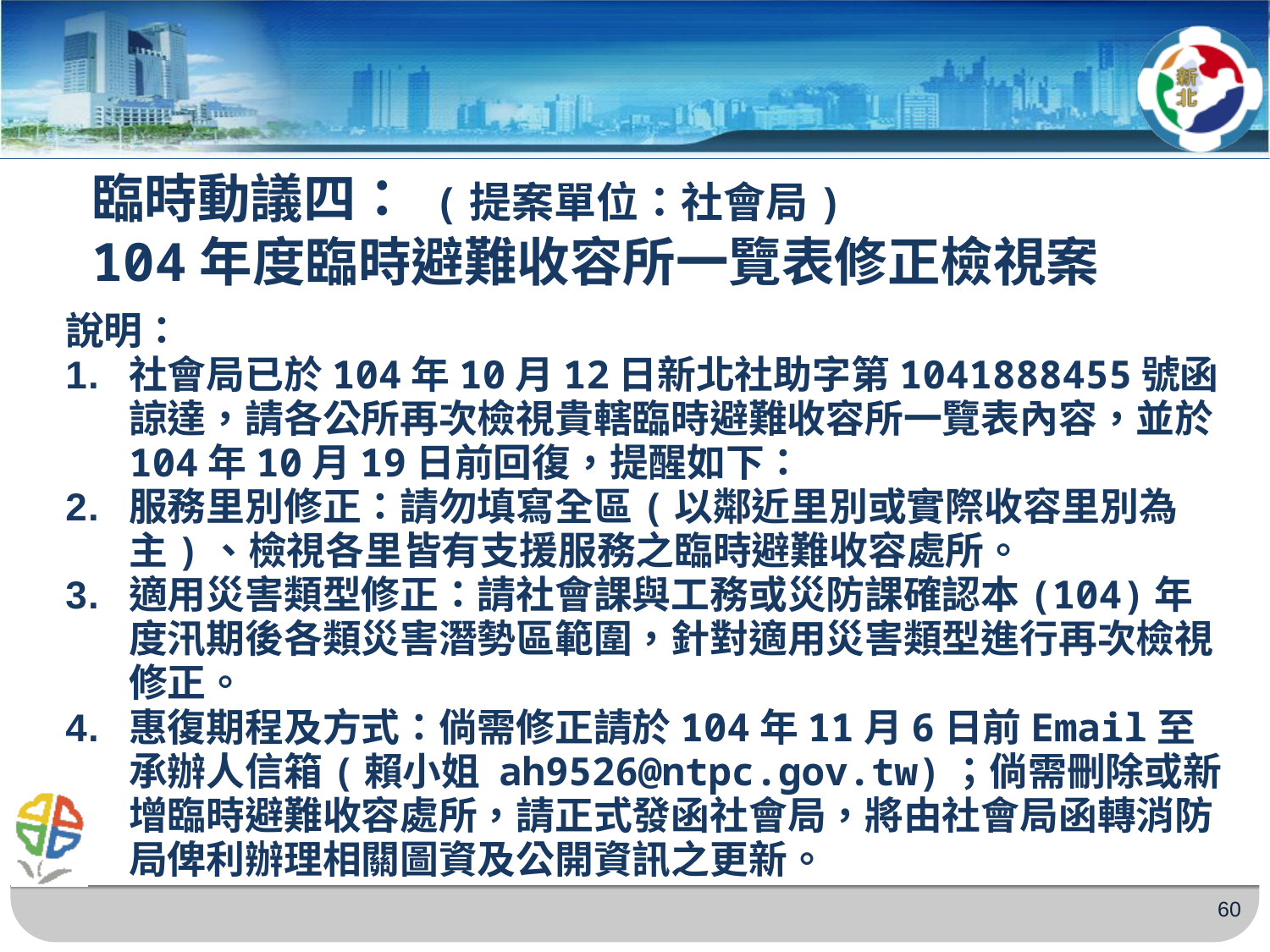

臨時動議四： (提案單位：社會局)
104年度臨時避難收容所一覽表修正檢視案
說明：
社會局已於104年10月12日新北社助字第1041888455號函諒達，請各公所再次檢視貴轄臨時避難收容所一覽表內容，並於104年10月19日前回復，提醒如下：
服務里別修正：請勿填寫全區(以鄰近里別或實際收容里別為主)、檢視各里皆有支援服務之臨時避難收容處所。
適用災害類型修正：請社會課與工務或災防課確認本(104)年度汛期後各類災害潛勢區範圍，針對適用災害類型進行再次檢視修正。
惠復期程及方式：倘需修正請於104年11月6日前Email至承辦人信箱(賴小姐 ah9526@ntpc.gov.tw)；倘需刪除或新增臨時避難收容處所，請正式發函社會局，將由社會局函轉消防局俾利辦理相關圖資及公開資訊之更新。
60